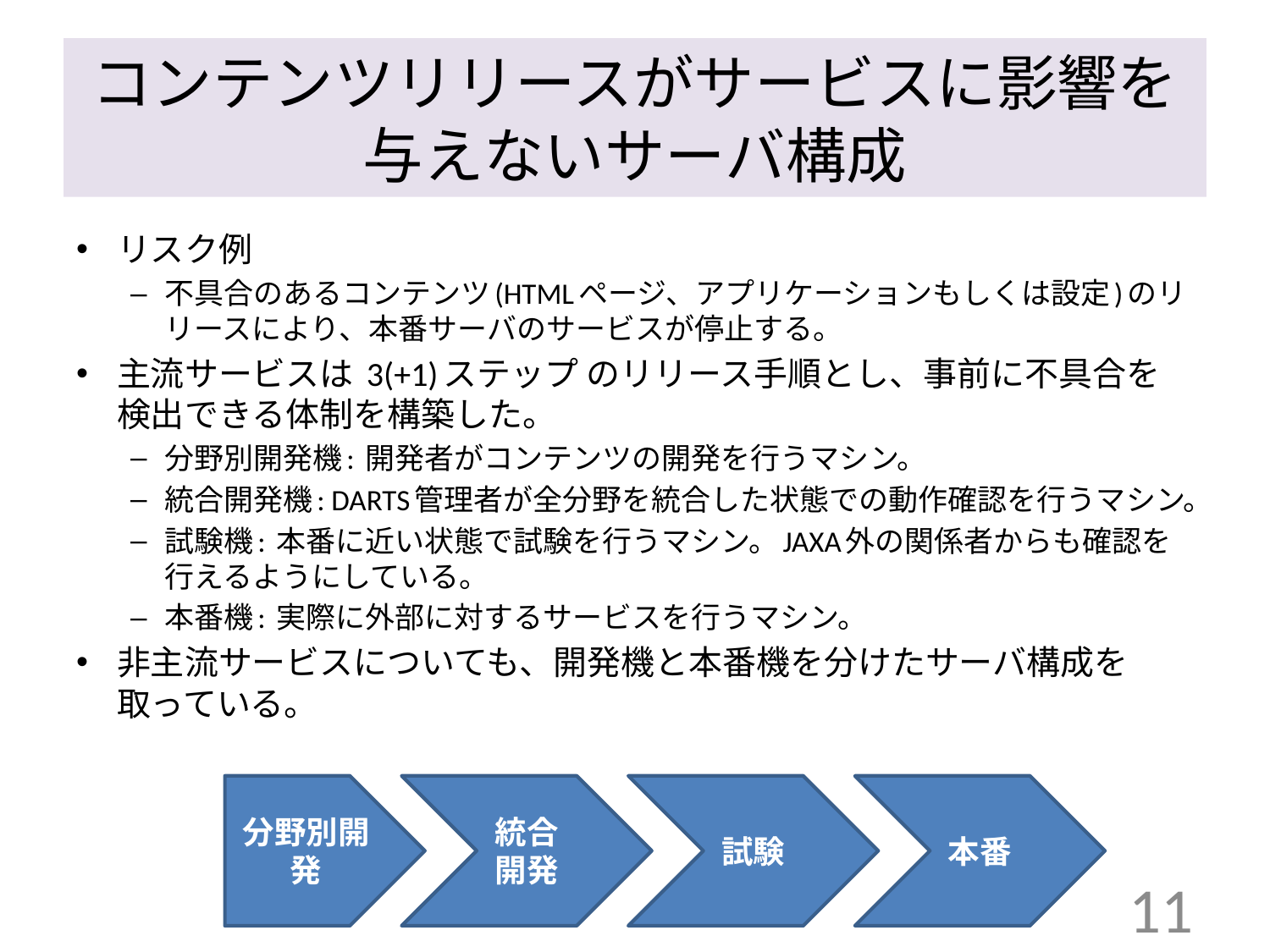

# コンテンツリリースがサービスに影響を与えないサーバ構成
リスク例
不具合のあるコンテンツ(HTMLページ、アプリケーションもしくは設定)のリリースにより、本番サーバのサービスが停止する。
主流サービスは 3(+1)ステップ のリリース手順とし、事前に不具合を検出できる体制を構築した。
分野別開発機: 開発者がコンテンツの開発を行うマシン。
統合開発機: DARTS管理者が全分野を統合した状態での動作確認を行うマシン。
試験機: 本番に近い状態で試験を行うマシン。JAXA外の関係者からも確認を行えるようにしている。
本番機: 実際に外部に対するサービスを行うマシン。
非主流サービスについても、開発機と本番機を分けたサーバ構成を取っている。
分野別開発
統合開発
試験
本番
11